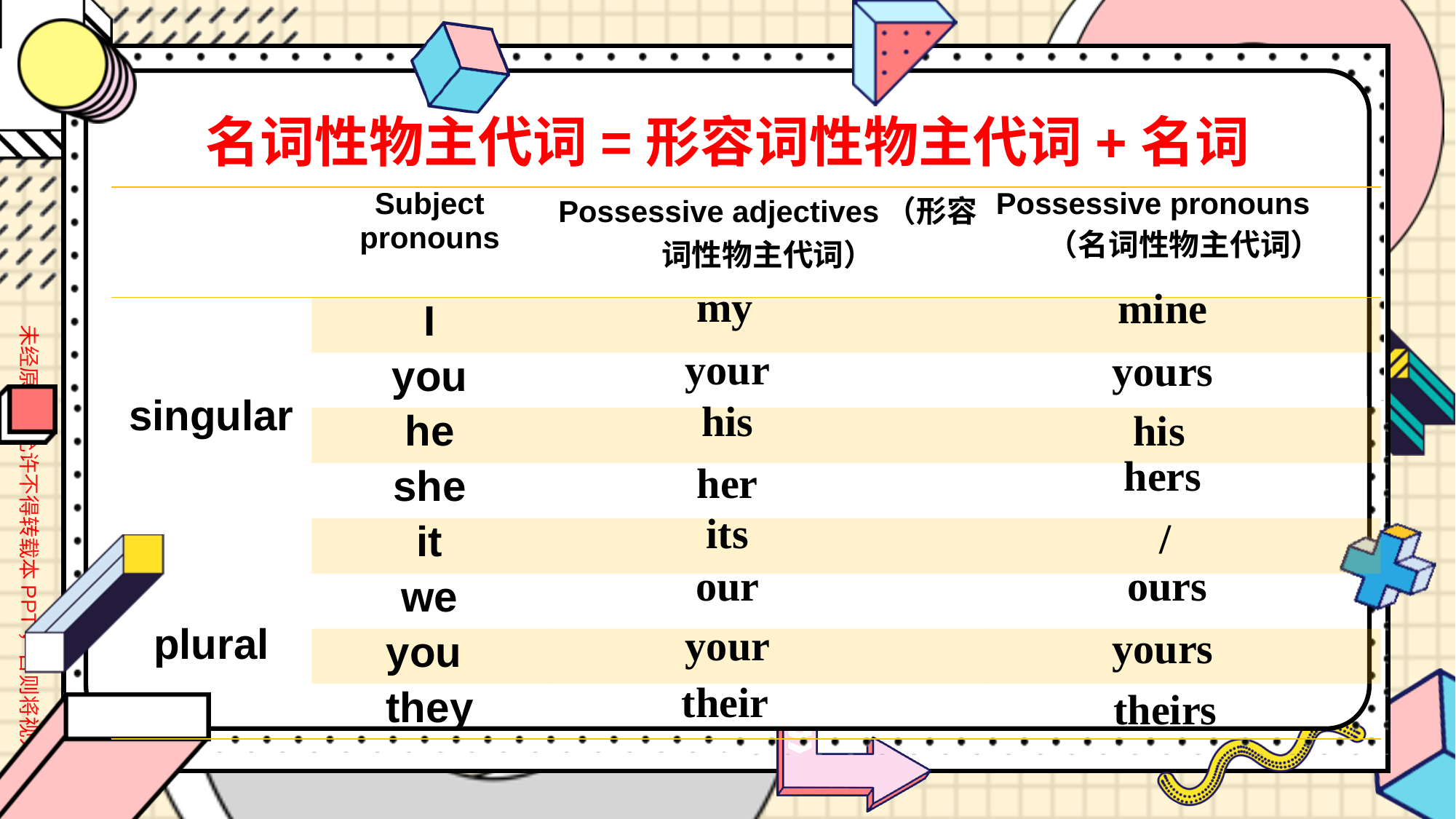

名词性物主代词=形容词性物主代词+名词
|  | Subject pronouns | Possessive adjectives（形容词性物主代词） | Possessive pronouns （名词性物主代词） |
| --- | --- | --- | --- |
| singular | I |  |  |
|  | you |  |  |
|  | he |  |  |
|  | she |  |  |
|  | it |  |  |
| plural | we |  |  |
|  | you |  |  |
|  | they |  |  |
my
mine
your
yours
his
his
hers
her
its
/
our
ours
your
yours
their
theirs